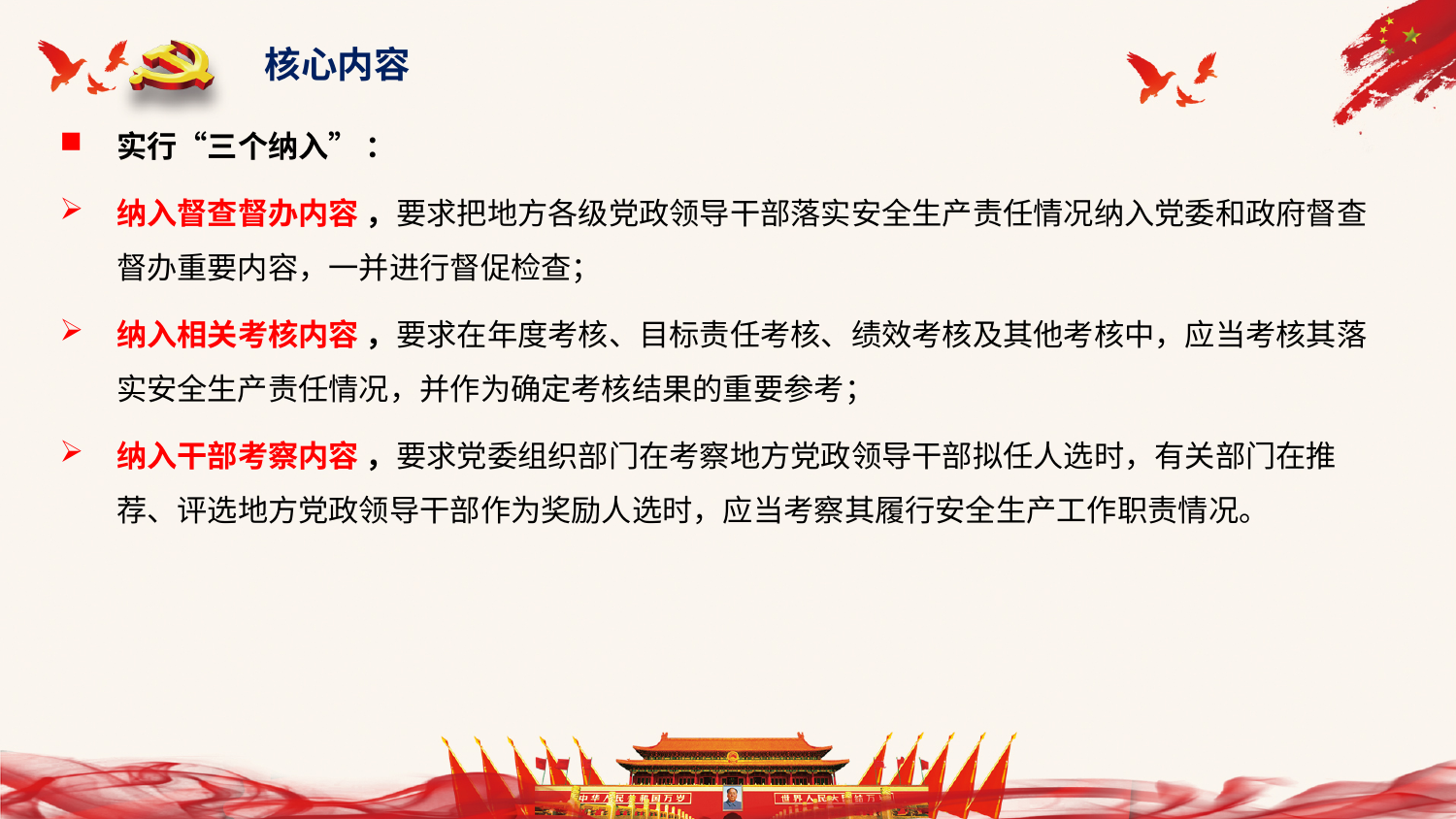

核心内容
实行“三个纳入” ：
纳入督查督办内容 ，要求把地方各级党政领导干部落实安全生产责任情况纳入党委和政府督查督办重要内容，一并进行督促检查；
纳入相关考核内容 ，要求在年度考核、目标责任考核、绩效考核及其他考核中，应当考核其落实安全生产责任情况，并作为确定考核结果的重要参考；
纳入干部考察内容 ，要求党委组织部门在考察地方党政领导干部拟任人选时，有关部门在推荐、评选地方党政领导干部作为奖励人选时，应当考察其履行安全生产工作职责情况。